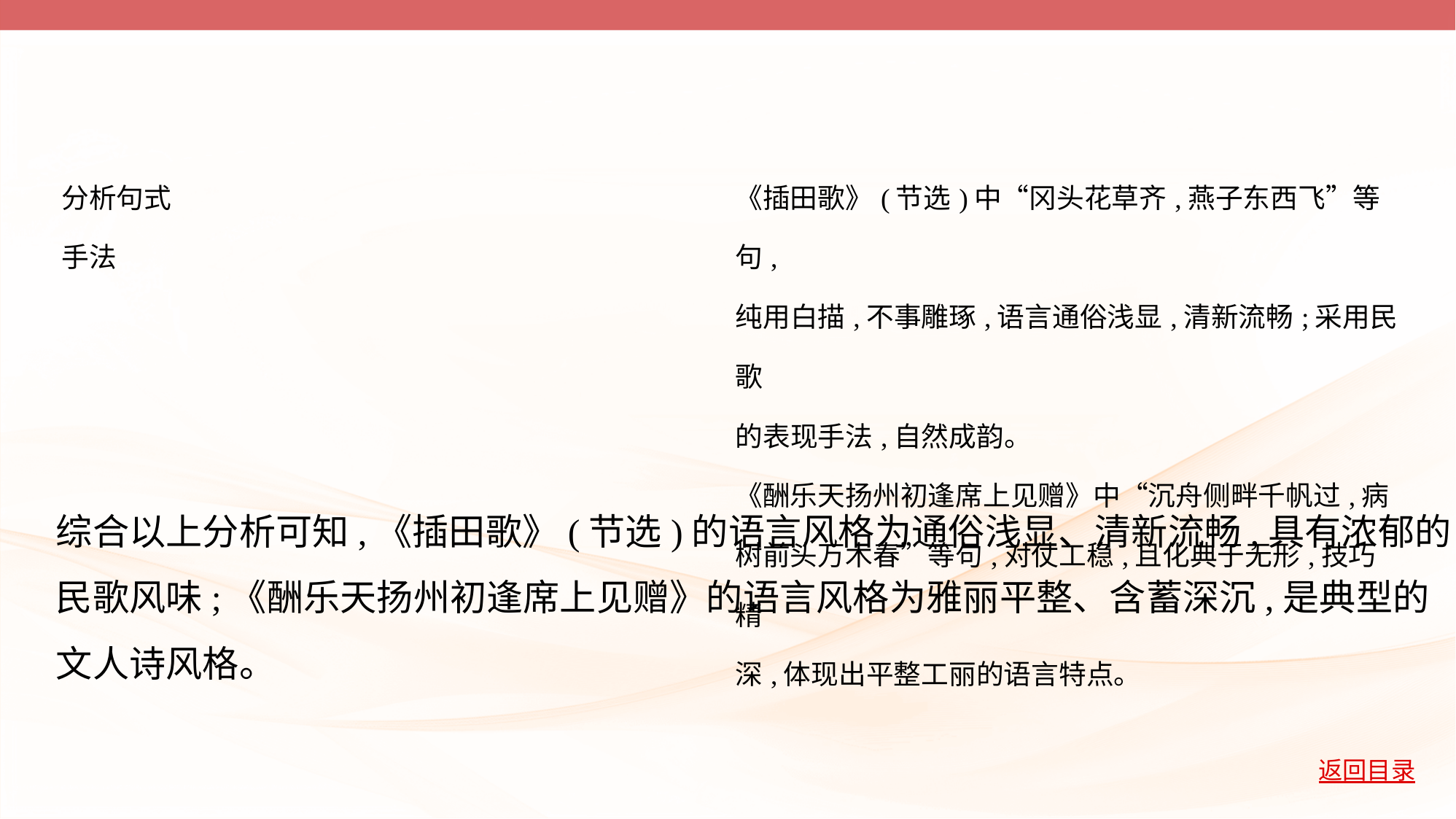

| 分析句式 手法 | 《插田歌》(节选)中“冈头花草齐,燕子东西飞”等句, 纯用白描,不事雕琢,语言通俗浅显,清新流畅;采用民歌 的表现手法,自然成韵。 《酬乐天扬州初逢席上见赠》中“沉舟侧畔千帆过,病 树前头万木春”等句,对仗工稳,且化典于无形,技巧精 深,体现出平整工丽的语言特点。 |
| --- | --- |
综合以上分析可知,《插田歌》(节选)的语言风格为通俗浅显、清新流畅,具有浓郁的
民歌风味;《酬乐天扬州初逢席上见赠》的语言风格为雅丽平整、含蓄深沉,是典型的
文人诗风格。